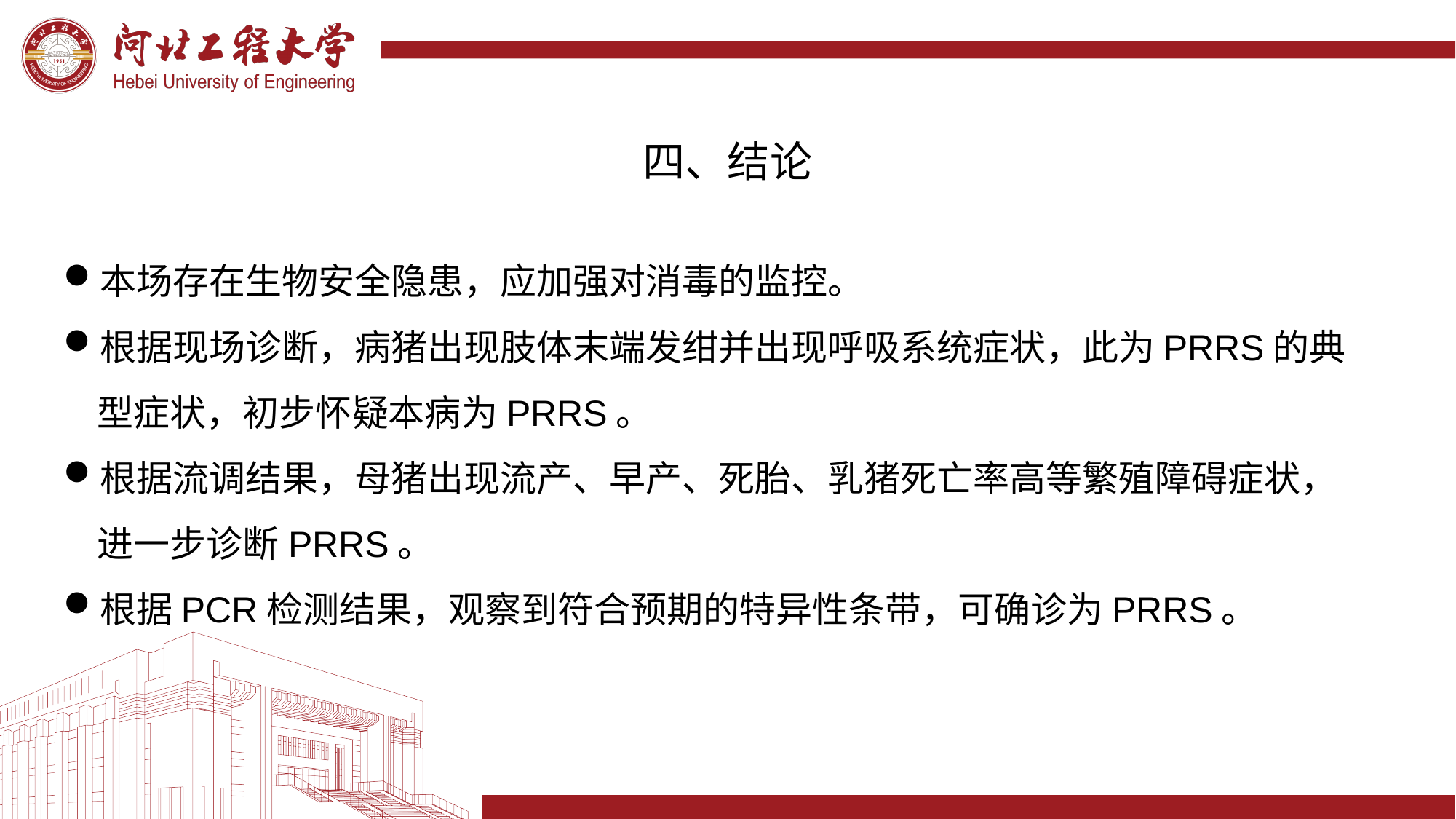

四、结论
本场存在生物安全隐患，应加强对消毒的监控。
根据现场诊断，病猪出现肢体末端发绀并出现呼吸系统症状，此为PRRS的典型症状，初步怀疑本病为PRRS。
根据流调结果，母猪出现流产、早产、死胎、乳猪死亡率高等繁殖障碍症状，进一步诊断PRRS。
根据PCR检测结果，观察到符合预期的特异性条带，可确诊为PRRS。